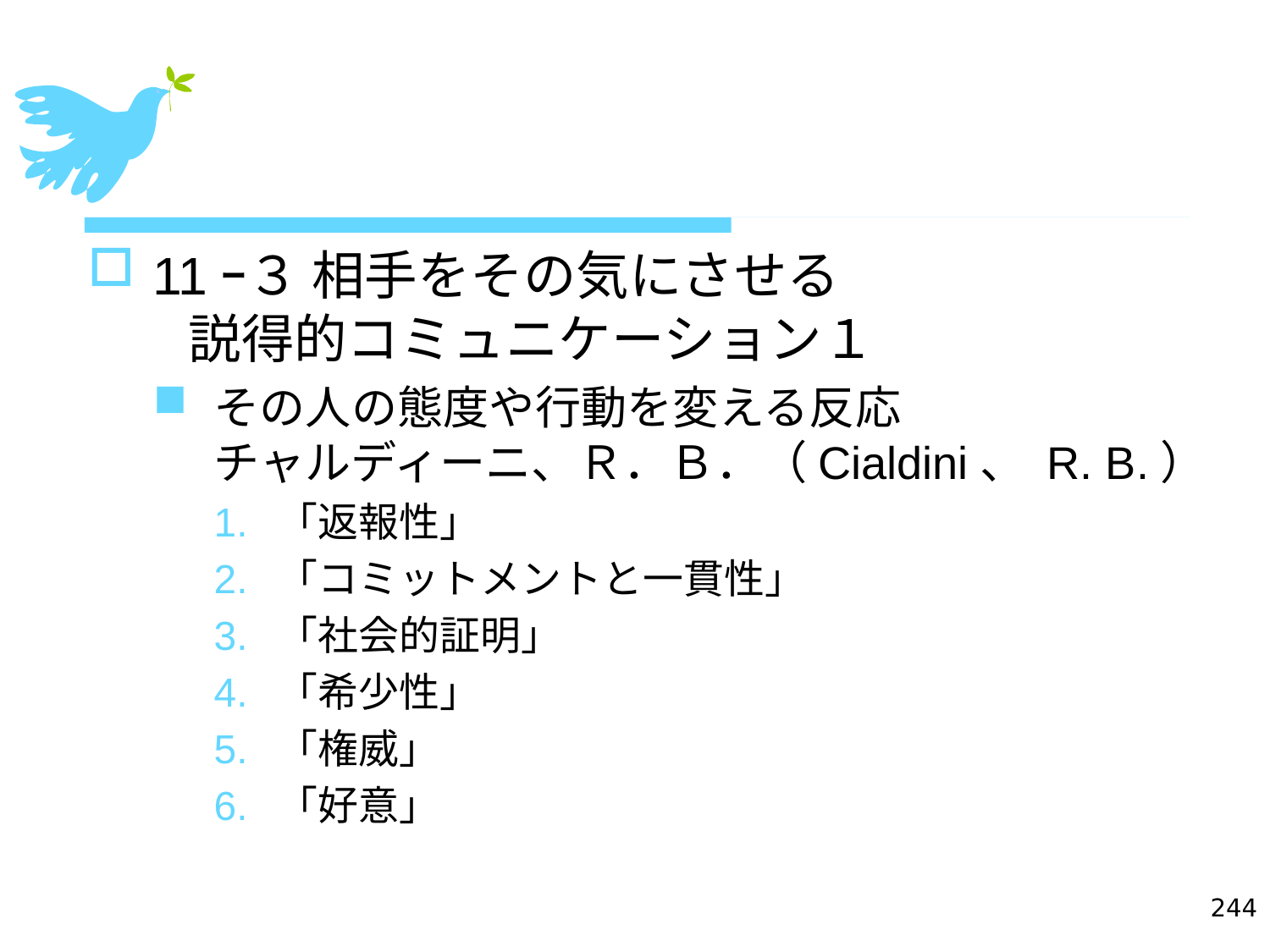

#
11ｰ３ 相手をその気にさせる
   説得的コミュニケーション１
その人の態度や行動を変える反応
チャルディーニ、Ｒ．Ｂ．（Cialdini、 R. B.）
「返報性」
「コミットメントと一貫性」
「社会的証明」
「希少性」
「権威」
「好意」

244